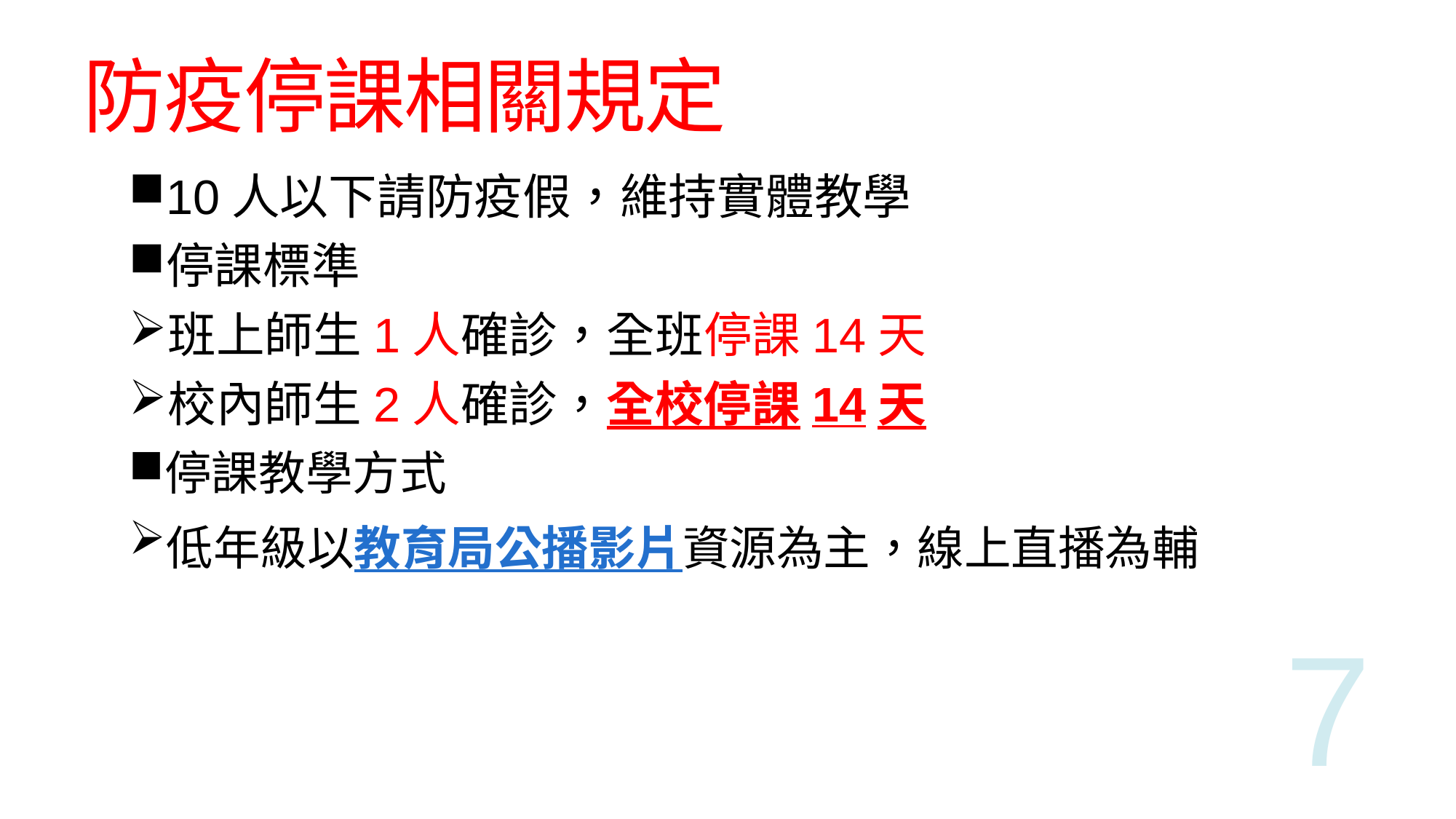

# 防疫停課相關規定
10人以下請防疫假，維持實體教學
停課標準
班上師生1人確診，全班停課14天
校內師生2人確診，全校停課14天
停課教學方式
低年級以教育局公播影片資源為主，線上直播為輔

7